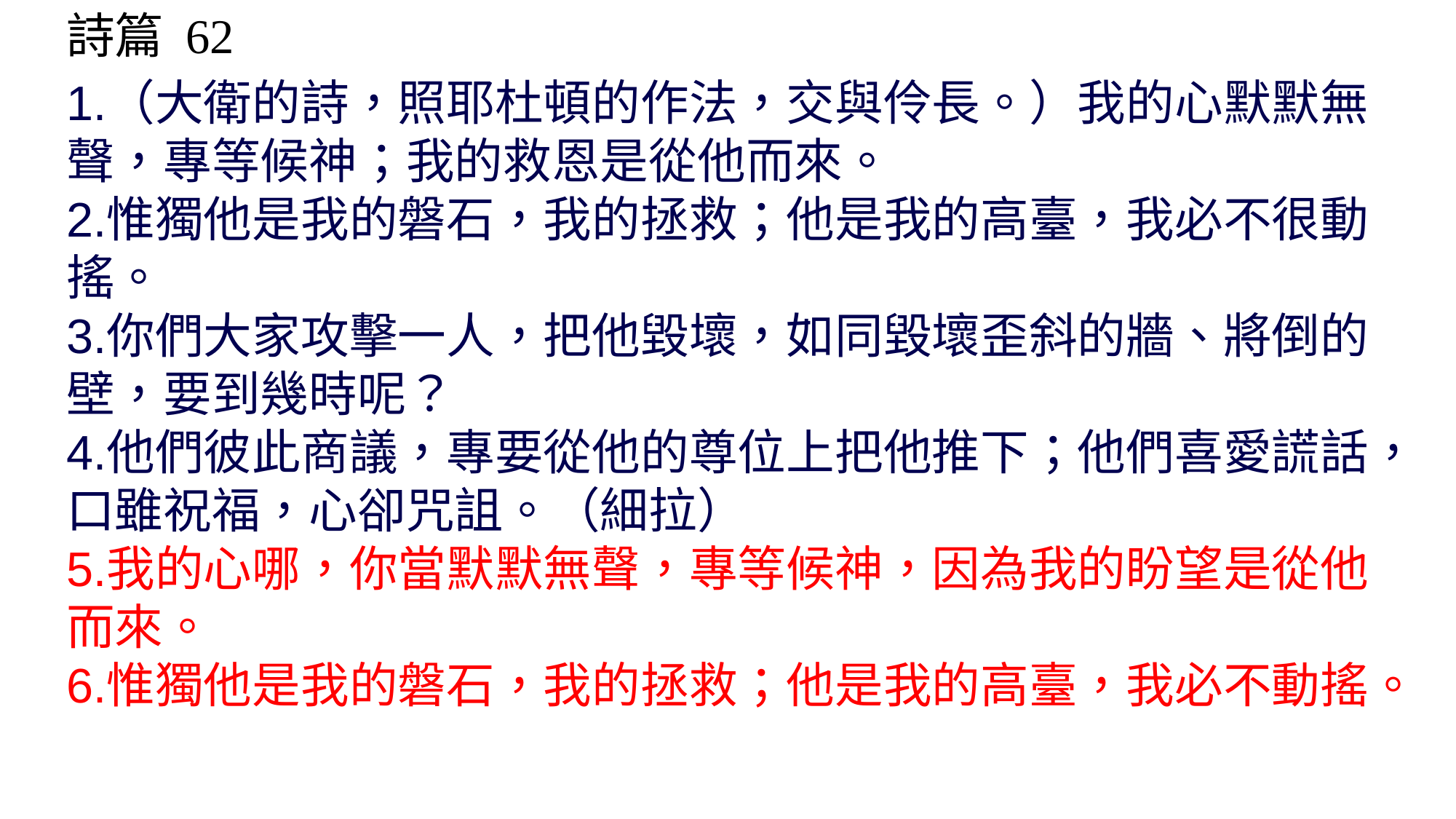

詩篇 62
（大衛的詩，照耶杜頓的作法，交與伶長。）我的心默默無聲，專等候神；我的救恩是從他而來。
惟獨他是我的磐石，我的拯救；他是我的高臺，我必不很動搖。
你們大家攻擊一人，把他毀壞，如同毀壞歪斜的牆、將倒的壁，要到幾時呢？
他們彼此商議，專要從他的尊位上把他推下；他們喜愛謊話，口雖祝福，心卻咒詛。（細拉）
我的心哪，你當默默無聲，專等候神，因為我的盼望是從他而來。
惟獨他是我的磐石，我的拯救；他是我的高臺，我必不動搖。